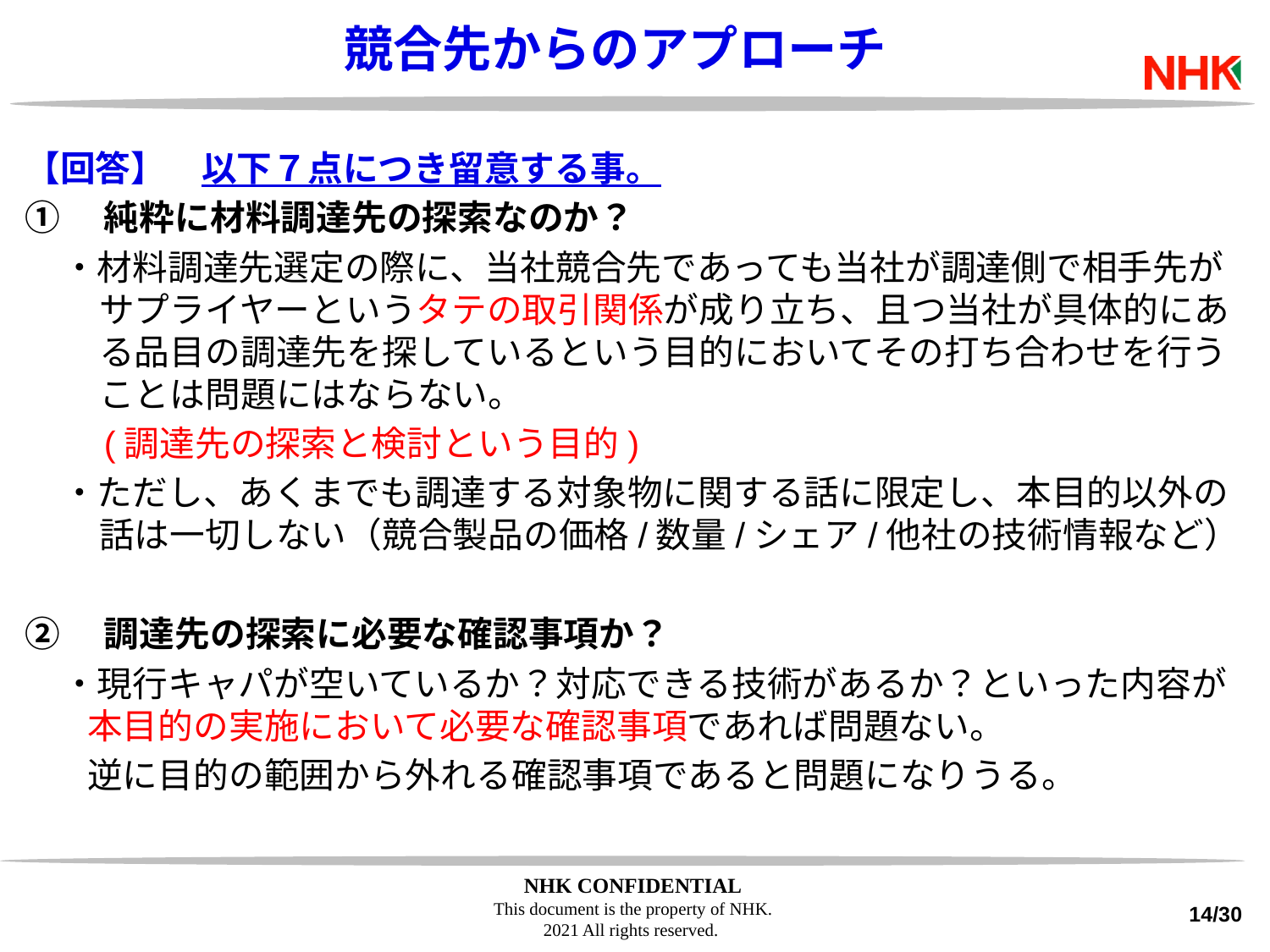

競合先からのアプローチ
【回答】　以下７点につき留意する事。
①　純粋に材料調達先の探索なのか？
・材料調達先選定の際に、当社競合先であっても当社が調達側で相手先がサプライヤーというタテの取引関係が成り立ち、且つ当社が具体的にある品目の調達先を探しているという目的においてその打ち合わせを行うことは問題にはならない。
　　(調達先の探索と検討という目的)
・ただし、あくまでも調達する対象物に関する話に限定し、本目的以外の話は一切しない（競合製品の価格/数量/シェア/他社の技術情報など）

②　調達先の探索に必要な確認事項か？
・現行キャパが空いているか？対応できる技術があるか？といった内容が本目的の実施において必要な確認事項であれば問題ない。
	逆に目的の範囲から外れる確認事項であると問題になりうる。

14/30